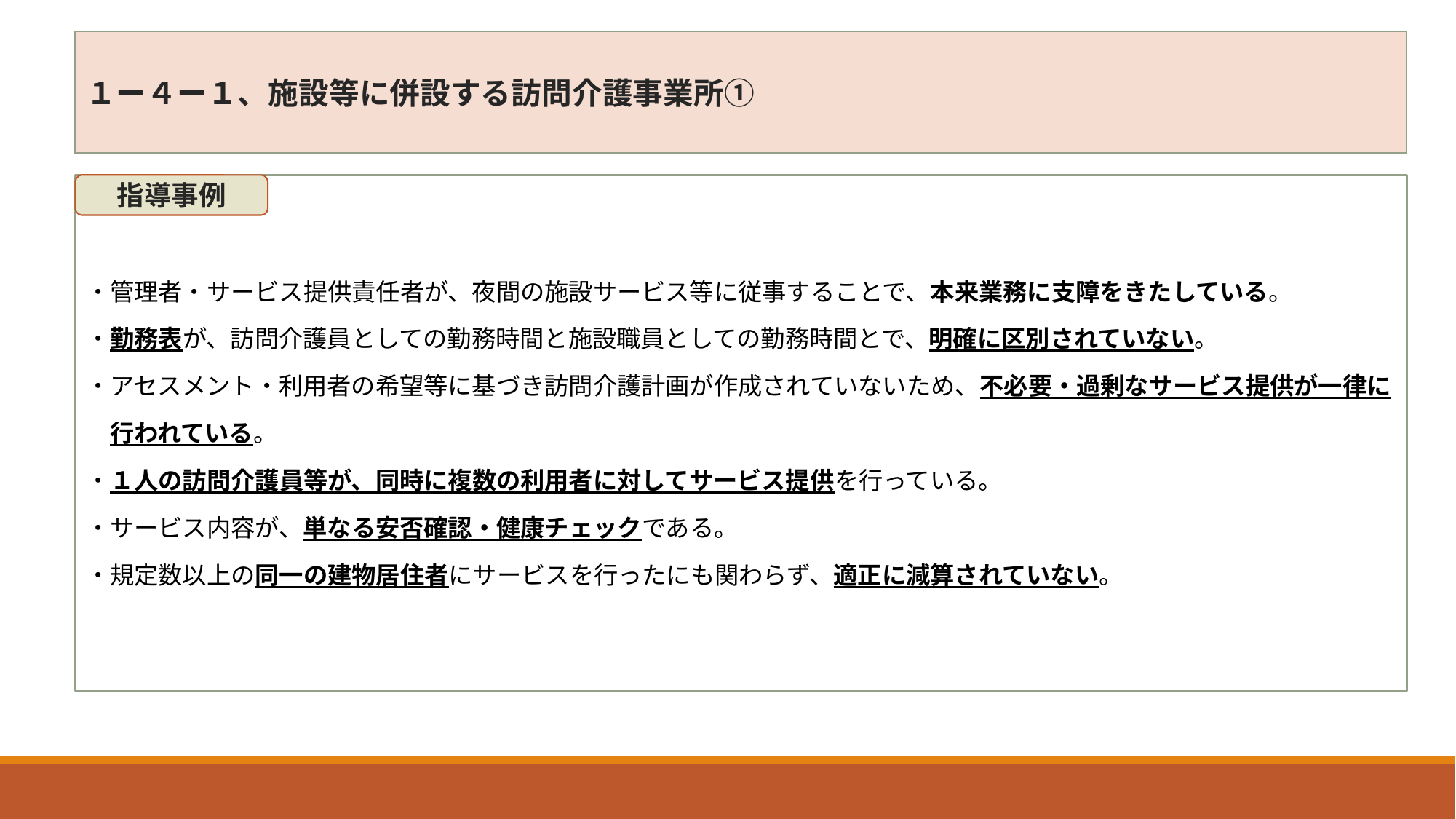

１ー４ー１、施設等に併設する訪問介護事業所➀
・管理者・サービス提供責任者が、夜間の施設サービス等に従事することで、本来業務に支障をきたしている。
・勤務表が、訪問介護員としての勤務時間と施設職員としての勤務時間とで、明確に区別されていない。
・アセスメント・利用者の希望等に基づき訪問介護計画が作成されていないため、不必要・過剰なサービス提供が一律に
　行われている。
・１人の訪問介護員等が、同時に複数の利用者に対してサービス提供を行っている。
・サービス内容が、単なる安否確認・健康チェックである。
・規定数以上の同一の建物居住者にサービスを行ったにも関わらず、適正に減算されていない。
指導事例